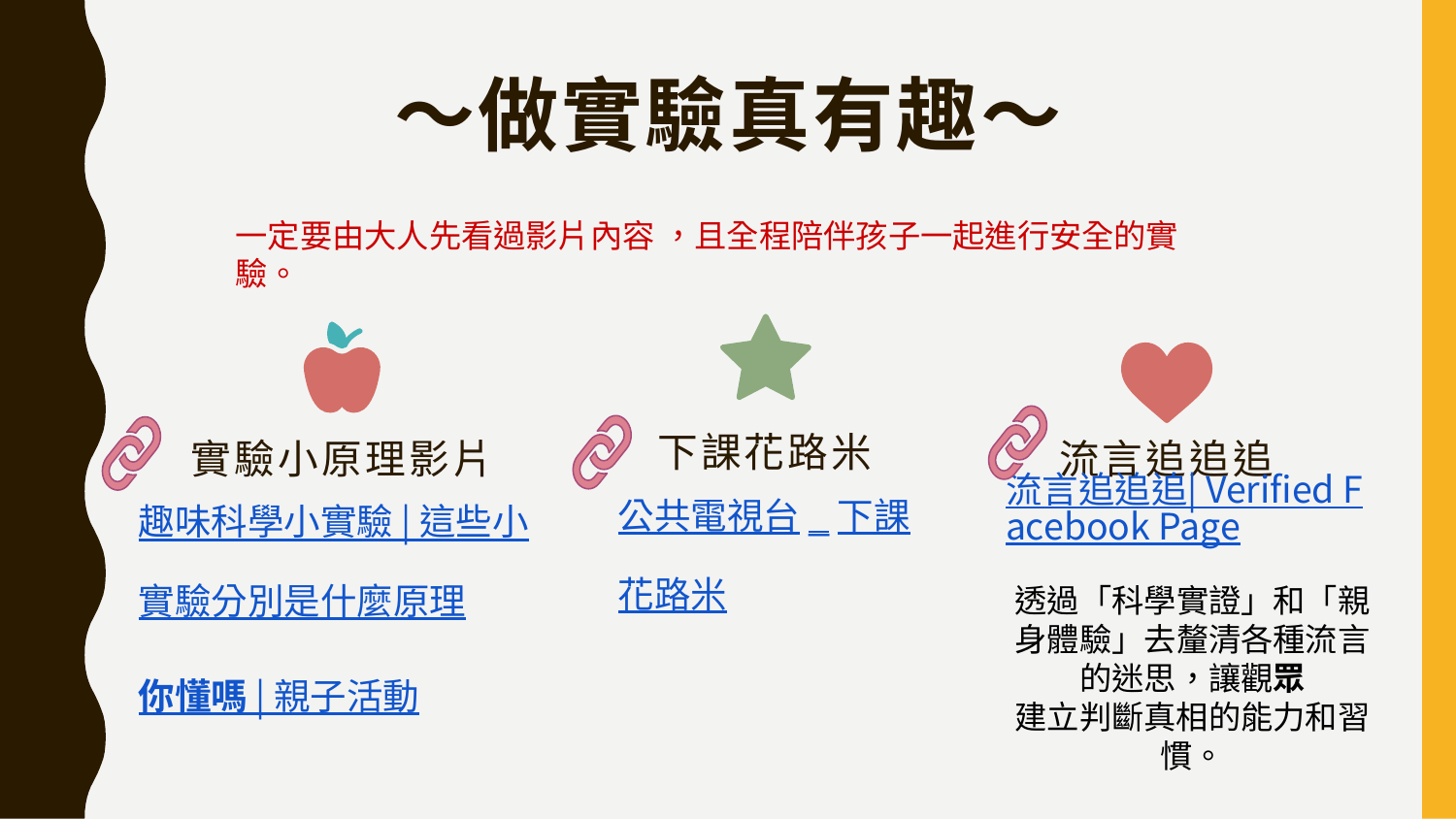

# ～做實驗真有趣～
一定要由大人先看過影片內容 ，且全程陪伴孩子一起進行安全的實驗。

下課花路米

實驗小原理影片
流言追追追

趣味科學小實驗 | 這些小實驗分別是什麼原理你懂嗎 | 親子活動
公共電視台_下課花路米
流言追追追| Verified Facebook Page
透過「科學實證」和「親身體驗」去釐清各種流言的迷思，讓觀眾
建立判斷真相的能力和習慣。